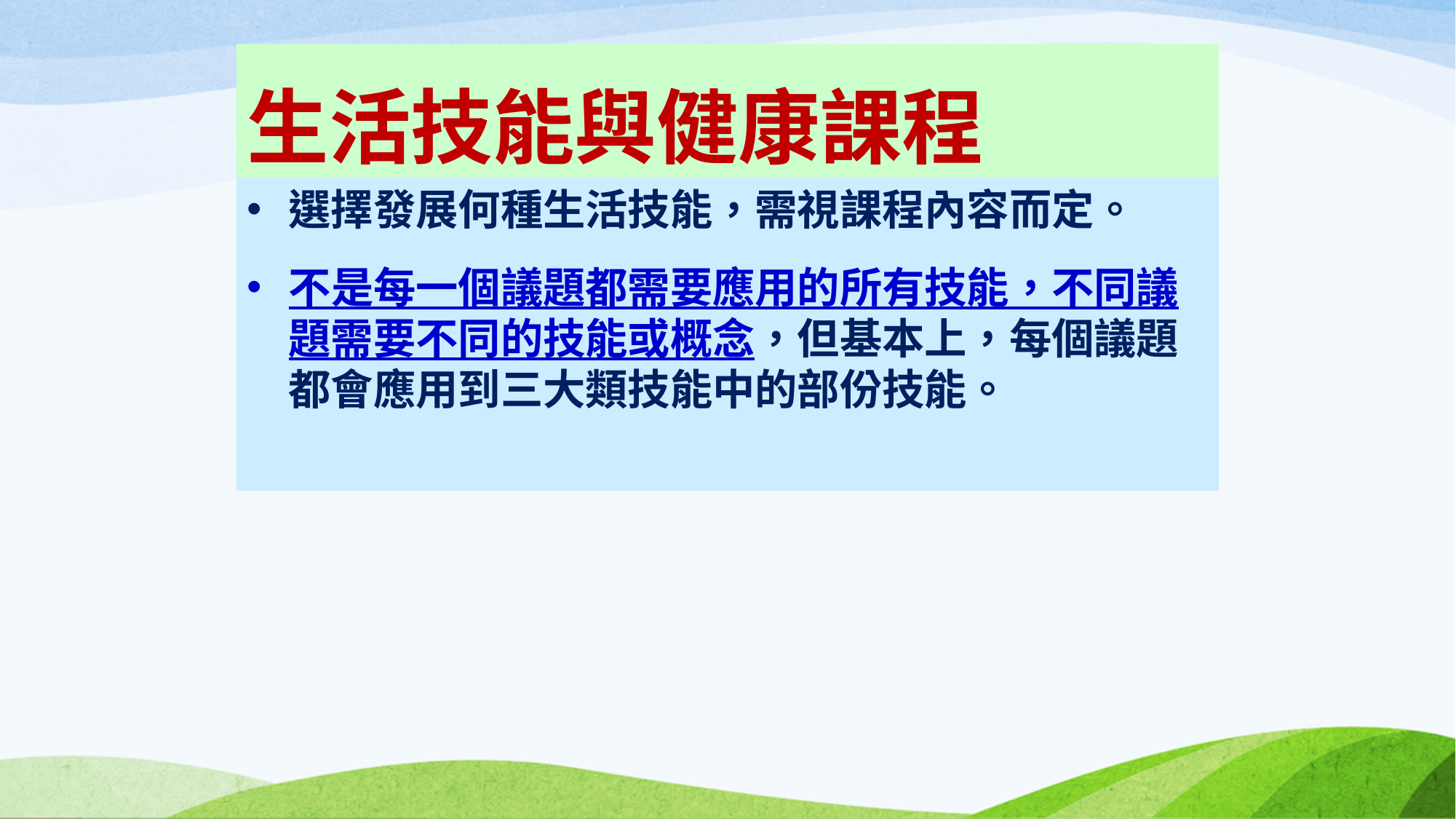

# 生活技能與健康課程
選擇發展何種生活技能，需視課程內容而定。
不是每一個議題都需要應用的所有技能，不同議題需要不同的技能或概念，但基本上，每個議題都會應用到三大類技能中的部份技能。